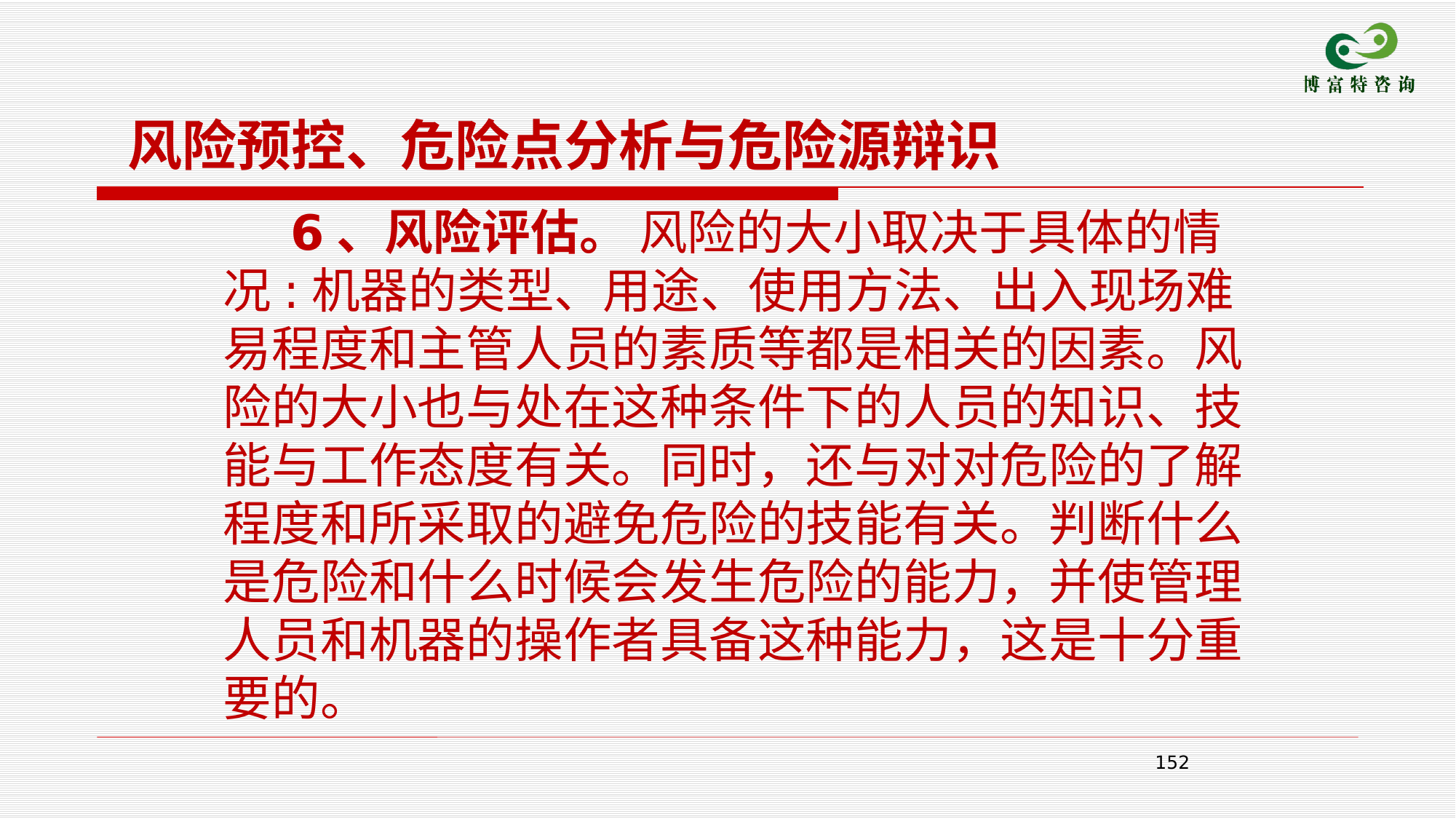

风险预控、危险点分析与危险源辩识
        6、风险评估。 风险的大小取决于具体的情况:机器的类型、用途、使用方法、出入现场难易程度和主管人员的素质等都是相关的因素。风险的大小也与处在这种条件下的人员的知识、技能与工作态度有关。同时，还与对对危险的了解程度和所采取的避免危险的技能有关。判断什么是危险和什么时候会发生危险的能力，并使管理人员和机器的操作者具备这种能力，这是十分重要的。

152